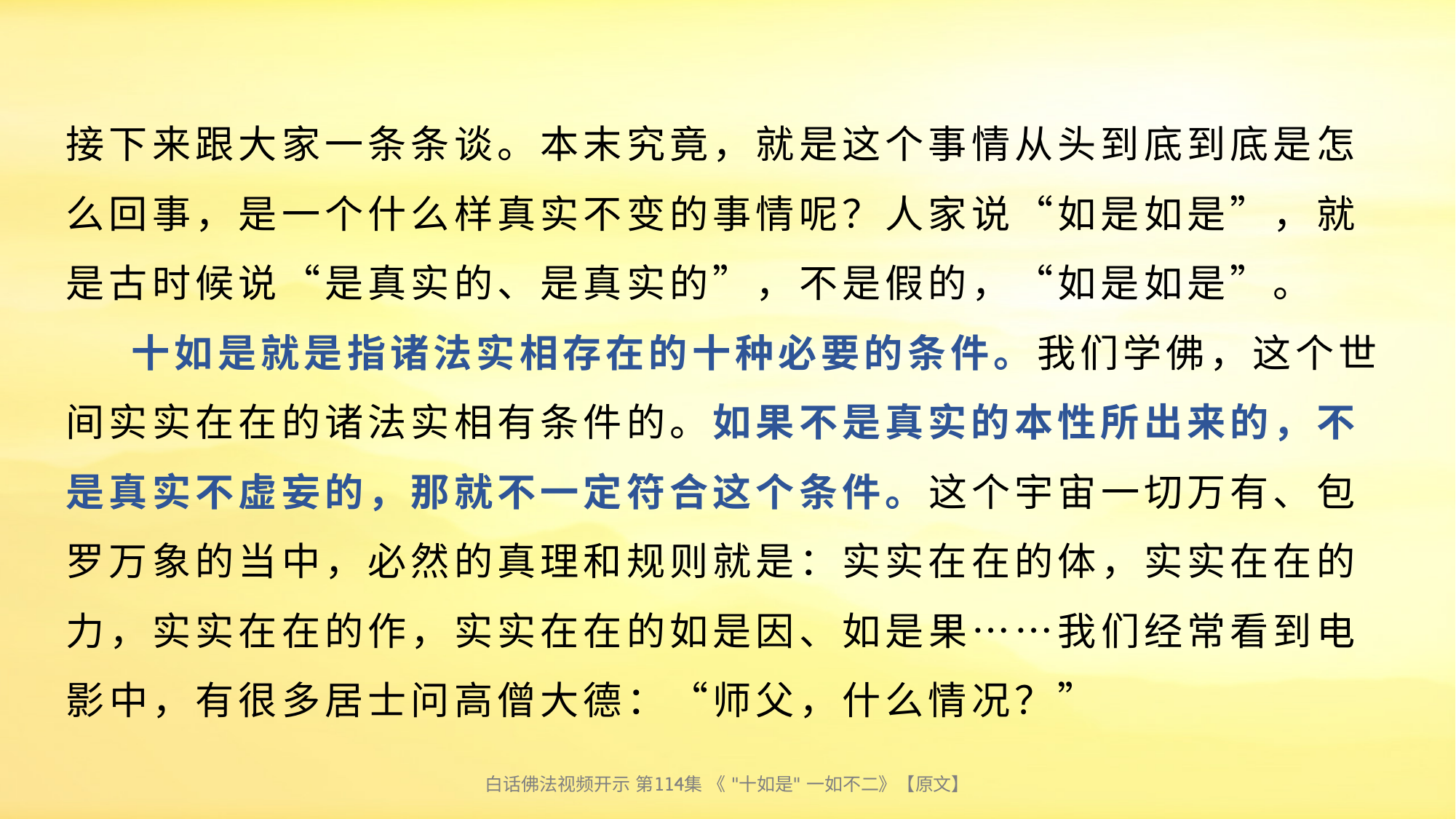

# 接下来跟大家一条条谈。本末究竟，就是这个事情从头到底到底是怎么回事，是一个什么样真实不变的事情呢？人家说“如是如是”，就是古时候说“是真实的、是真实的”，不是假的，“如是如是”。 十如是就是指诸法实相存在的十种必要的条件。我们学佛，这个世间实实在在的诸法实相有条件的。如果不是真实的本性所出来的，不是真实不虚妄的，那就不一定符合这个条件。这个宇宙一切万有、包罗万象的当中，必然的真理和规则就是：实实在在的体，实实在在的力，实实在在的作，实实在在的如是因、如是果……我们经常看到电影中，有很多居士问高僧大德：“师父，什么情况？”
白话佛法视频开示 第114集 《 "十如是" 一如不二》【原文】